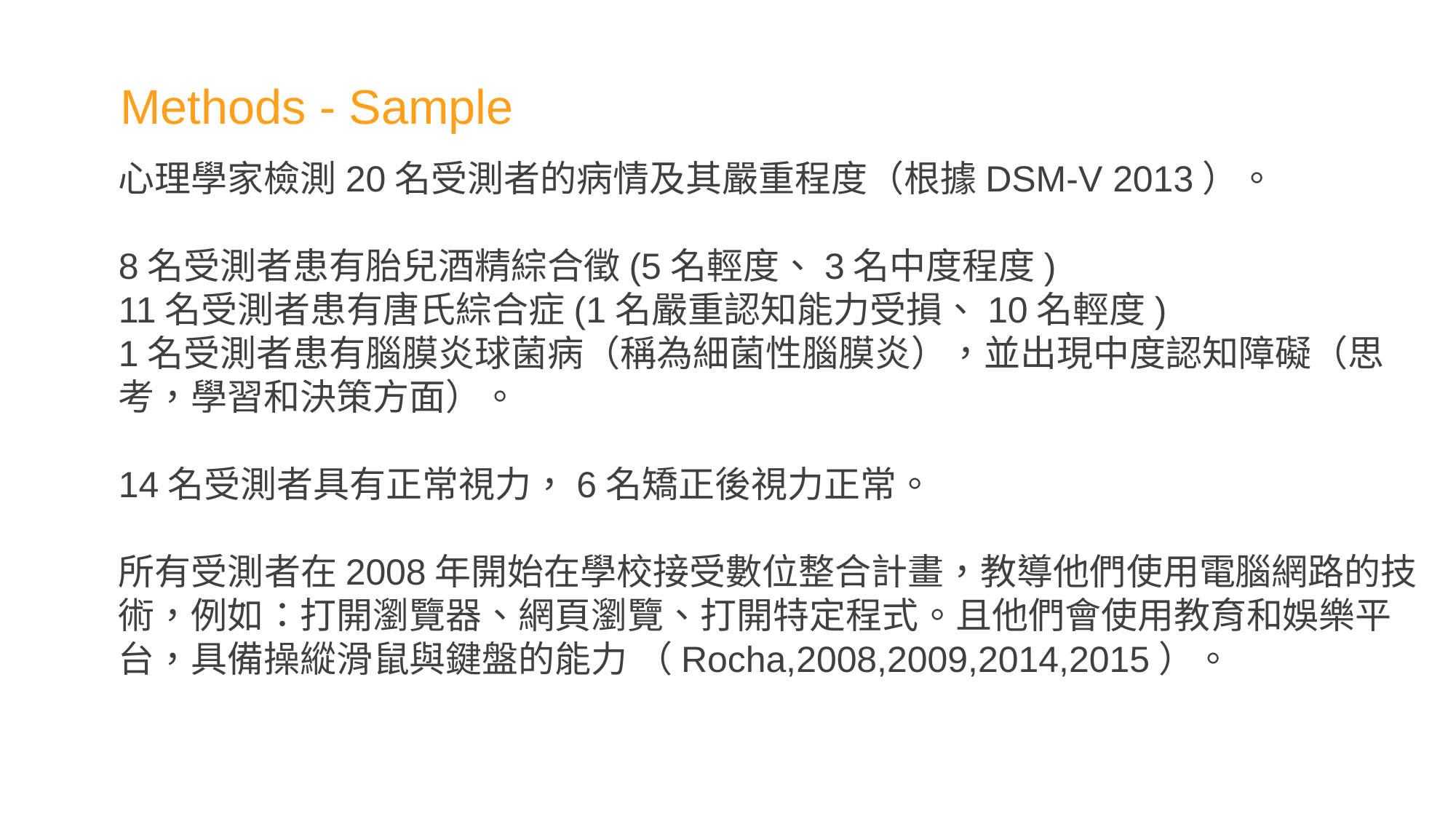

Methods - Sample
心理學家檢測20名受測者的病情及其嚴重程度（根據DSM-V 2013）。

8名受測者患有胎兒酒精綜合徵(5名輕度、3名中度程度)
11名受測者患有唐氏綜合症(1名嚴重認知能力受損、10名輕度)
1名受測者患有腦膜炎球菌病（稱為細菌性腦膜炎），並出現中度認知障礙（思考，學習和決策方面）。

14名受測者具有正常視力，6名矯正後視力正常。

所有受測者在2008年開始在學校接受數位整合計畫，教導他們使用電腦網路的技術，例如：打開瀏覽器、網頁瀏覽、打開特定程式。且他們會使用教育和娛樂平台，具備操縱滑鼠與鍵盤的能力 （Rocha,2008,2009,2014,2015）。